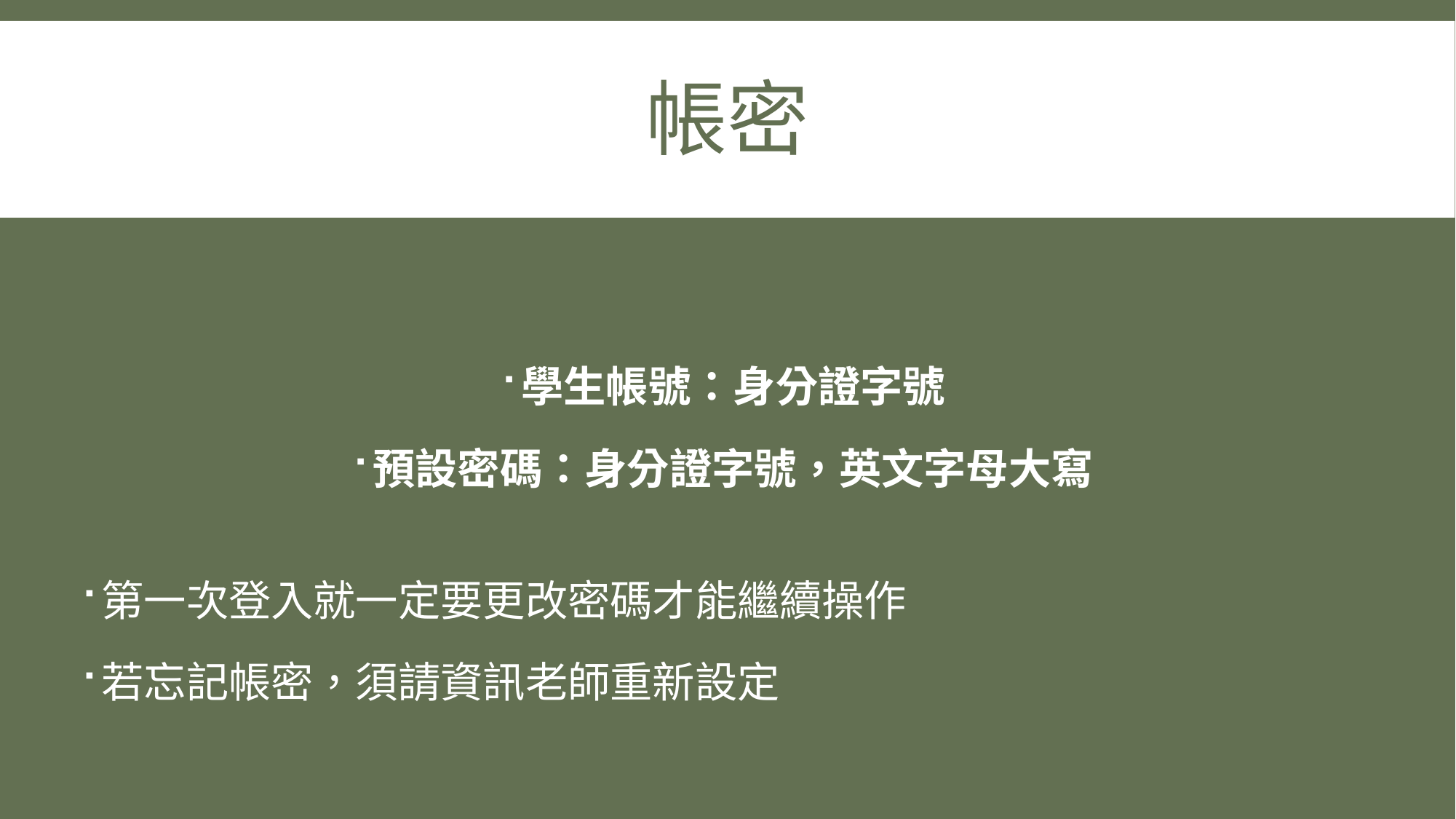

# 帳密

學生帳號：身分證字號
預設密碼：身分證字號，英文字母大寫

第一次登入就一定要更改密碼才能繼續操作
若忘記帳密，須請資訊老師重新設定